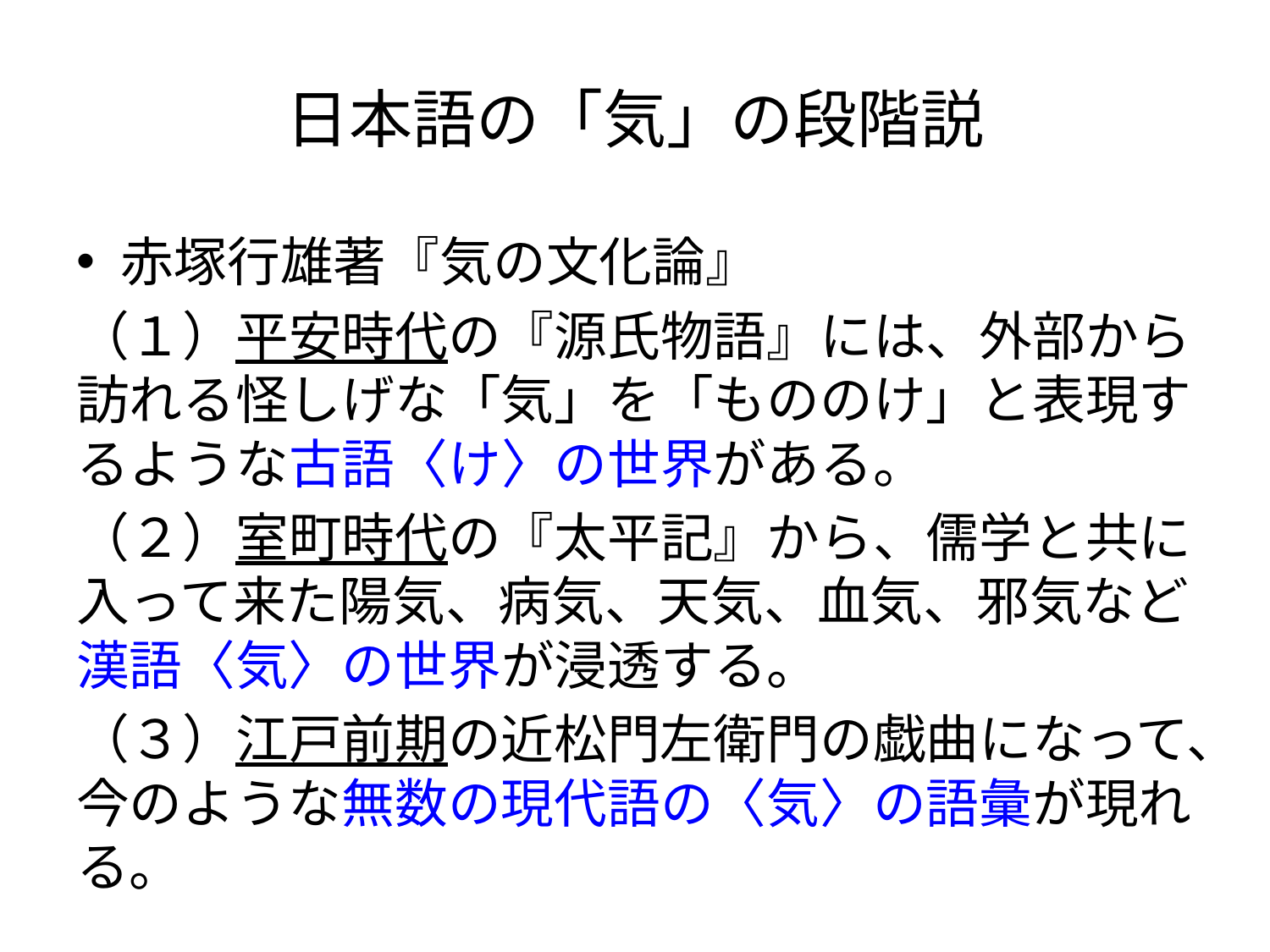

# 日本語の「気」の段階説
赤塚行雄著『気の文化論』
（１）平安時代の『源氏物語』には、外部から訪れる怪しげな「気」を「もののけ」と表現するような古語〈け〉の世界がある。
（２）室町時代の『太平記』から、儒学と共に入って来た陽気、病気、天気、血気、邪気など漢語〈気〉の世界が浸透する。
（３）江戸前期の近松門左衛門の戯曲になって、今のような無数の現代語の〈気〉の語彙が現れる。